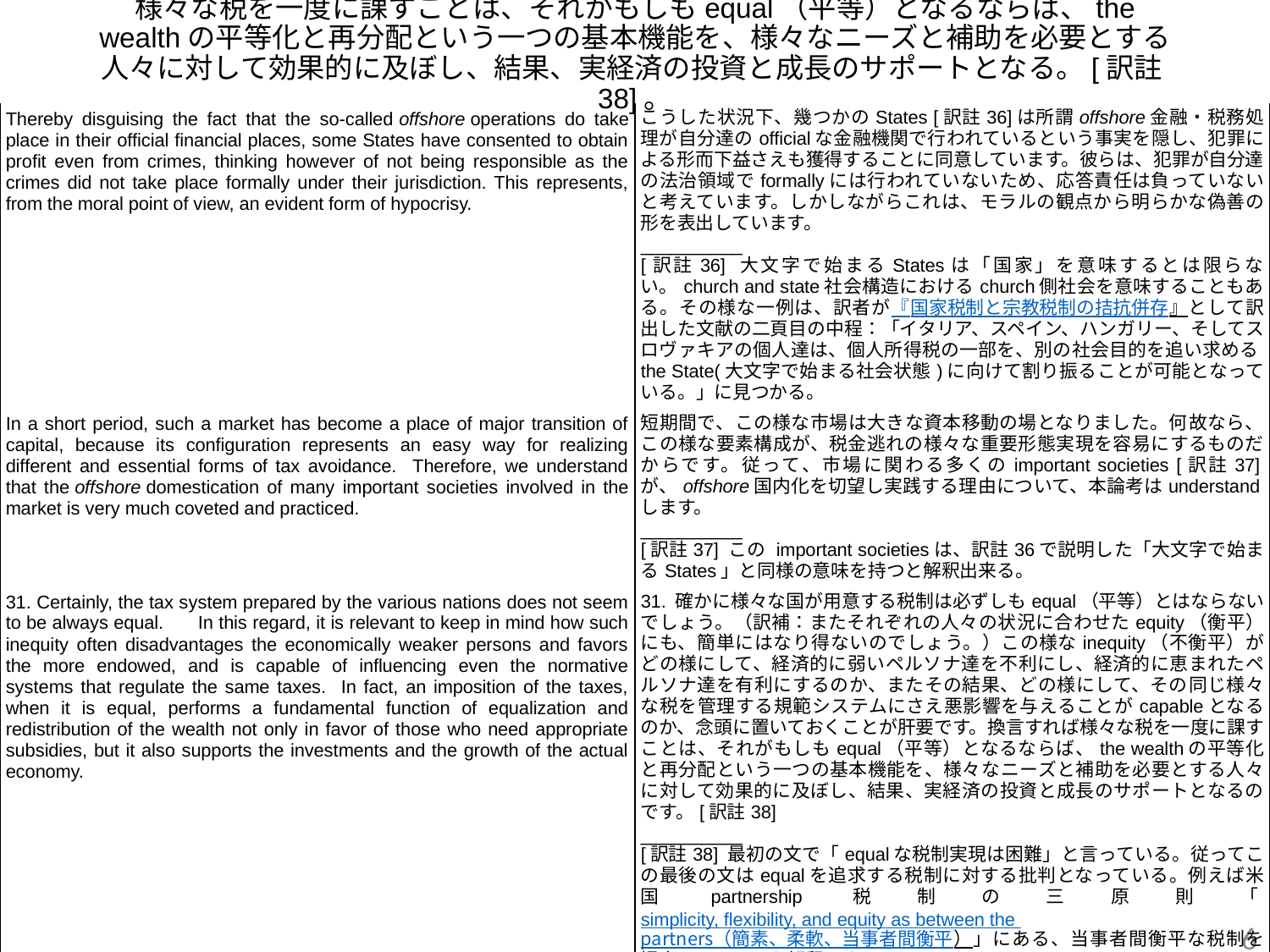

# 様々な税を一度に課すことは、それがもしもequal（平等）となるならば、the wealthの平等化と再分配という一つの基本機能を、様々なニーズと補助を必要とする人々に対して効果的に及ぼし、結果、実経済の投資と成長のサポートとなる。[訳註38]。
| Thereby disguising the fact that the so-called offshore operations do take place in their official financial places, some States have consented to obtain profit even from crimes, thinking however of not being responsible as the crimes did not take place formally under their jurisdiction. This represents, from the moral point of view, an evident form of hypocrisy. | こうした状況下、幾つかのStates [訳註36]は所謂offshore金融・税務処理が自分達のofficialな金融機関で行われているという事実を隠し、犯罪による形而下益さえも獲得することに同意しています。彼らは、犯罪が自分達の法治領域でformallyには行われていないため、応答責任は負っていないと考えています。しかしながらこれは、モラルの観点から明らかな偽善の形を表出しています。 \_\_\_\_\_\_\_\_\_\_ [訳註36] 大文字で始まるStatesは「国家」を意味するとは限らない。church and state社会構造におけるchurch側社会を意味することもある。その様な一例は、訳者が『国家税制と宗教税制の拮抗併存』として訳出した文献の二頁目の中程：「イタリア、スペイン、ハンガリー、そしてスロヴァキアの個人達は、個人所得税の一部を、別の社会目的を追い求めるthe State(大文字で始まる社会状態)に向けて割り振ることが可能となっている。」に見つかる。 |
| --- | --- |
| In a short period, such a market has become a place of major transition of capital, because its configuration represents an easy way for realizing different and essential forms of tax avoidance. Therefore, we understand that the offshore domestication of many important societies involved in the market is very much coveted and practiced. | 短期間で、この様な市場は大きな資本移動の場となりました。何故なら、この様な要素構成が、税金逃れの様々な重要形態実現を容易にするものだからです。従って、市場に関わる多くのimportant societies [訳註37]が、offshore国内化を切望し実践する理由について、本論考はunderstandします。 \_\_\_\_\_\_\_\_\_\_ [訳註37] この important societiesは、訳註36で説明した「大文字で始まるStates」と同様の意味を持つと解釈出来る。 |
| 31. Certainly, the tax system prepared by the various nations does not seem to be always equal. 　In this regard, it is relevant to keep in mind how such inequity often disadvantages the economically weaker persons and favors the more endowed, and is capable of influencing even the normative systems that regulate the same taxes. In fact, an imposition of the taxes, when it is equal, performs a fundamental function of equalization and redistribution of the wealth not only in favor of those who need appropriate subsidies, but it also supports the investments and the growth of the actual economy. | 31. 確かに様々な国が用意する税制は必ずしもequal（平等）とはならないでしょう。（訳補：またそれぞれの人々の状況に合わせたequity（衡平）にも、簡単にはなり得ないのでしょう。）この様なinequity（不衡平）がどの様にして、経済的に弱いペルソナ達を不利にし、経済的に恵まれたペルソナ達を有利にするのか、またその結果、どの様にして、その同じ様々な税を管理する規範システムにさえ悪影響を与えることがcapableとなるのか、念頭に置いておくことが肝要です。換言すれば様々な税を一度に課すことは、それがもしもequal（平等）となるならば、the wealthの平等化と再分配という一つの基本機能を、様々なニーズと補助を必要とする人々に対して効果的に及ぼし、結果、実経済の投資と成長のサポートとなるのです。[訳註38] \_\_\_\_\_\_\_\_\_\_ [訳註38] 最初の文で「equalな税制実現は困難」と言っている。従ってこの最後の文はequalを追求する税制に対する批判となっている。例えば米国partnership税制の三原則「simplicity, flexibility, and equity as between the partners（簡素、柔軟、当事者間衡平）」にある、当事者間衡平な税制を提案しているとも解釈できる。 |
6